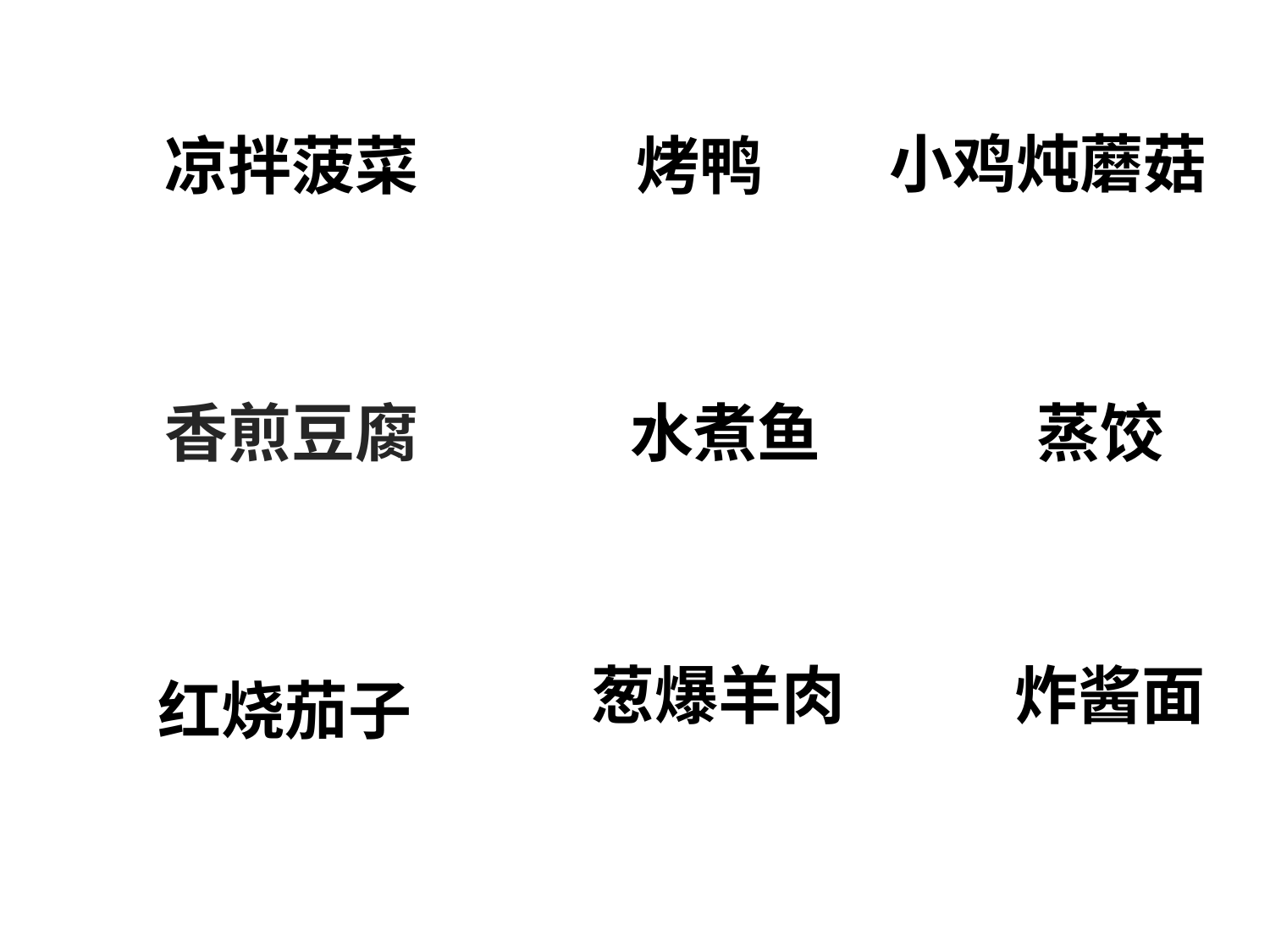

小鸡炖蘑菇
烤鸭
凉拌菠菜
蒸饺
香煎豆腐
水煮鱼
炸酱面
葱爆羊肉
红烧茄子